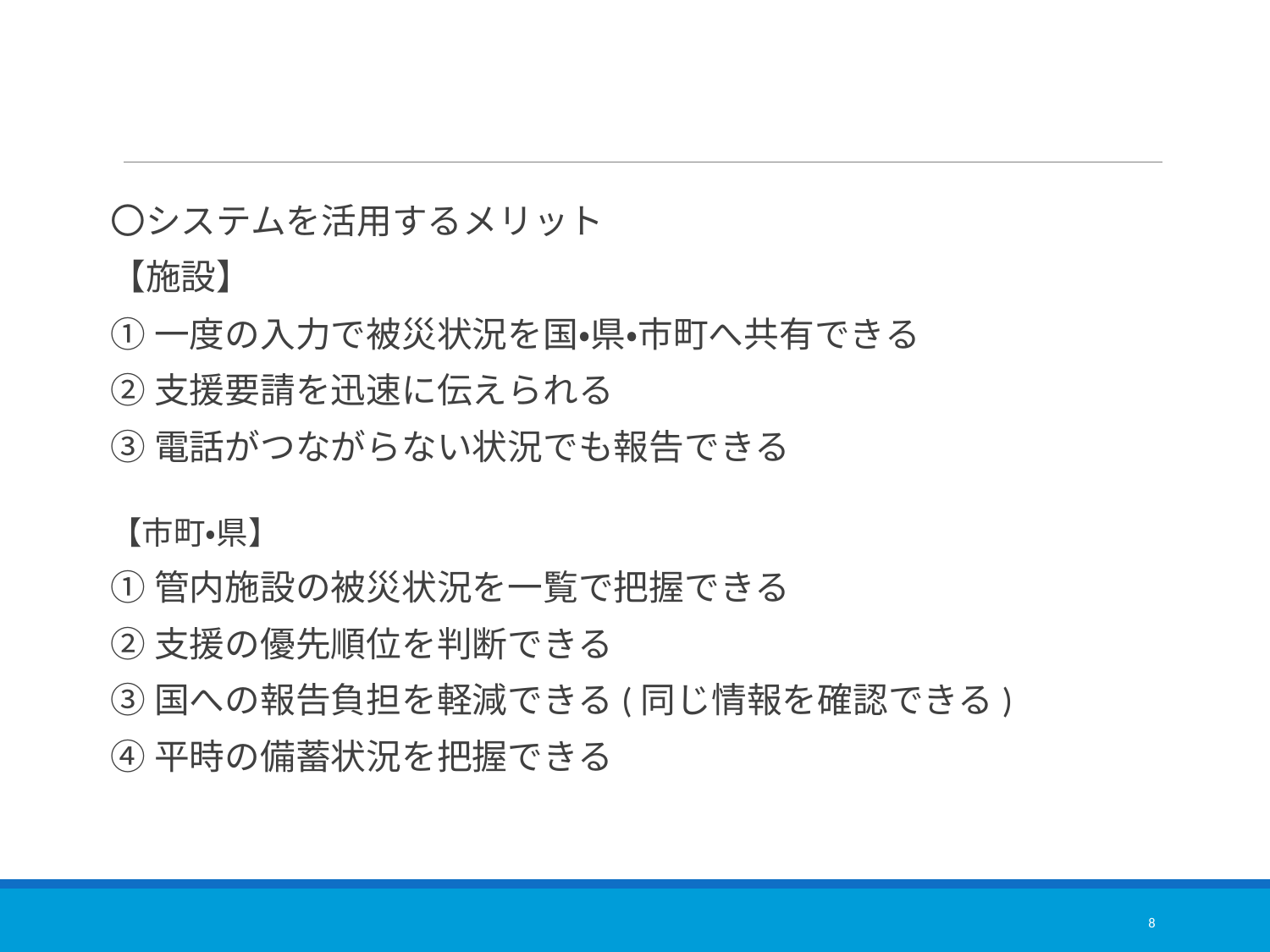

#
〇システムを活用するメリット
【施設】
➀一度の入力で被災状況を国・県・市町へ共有できる
②支援要請を迅速に伝えられる
③電話がつながらない状況でも報告できる
【市町・県】
➀管内施設の被災状況を一覧で把握できる
②支援の優先順位を判断できる
③国への報告負担を軽減できる(同じ情報を確認できる)
④平時の備蓄状況を把握できる

8